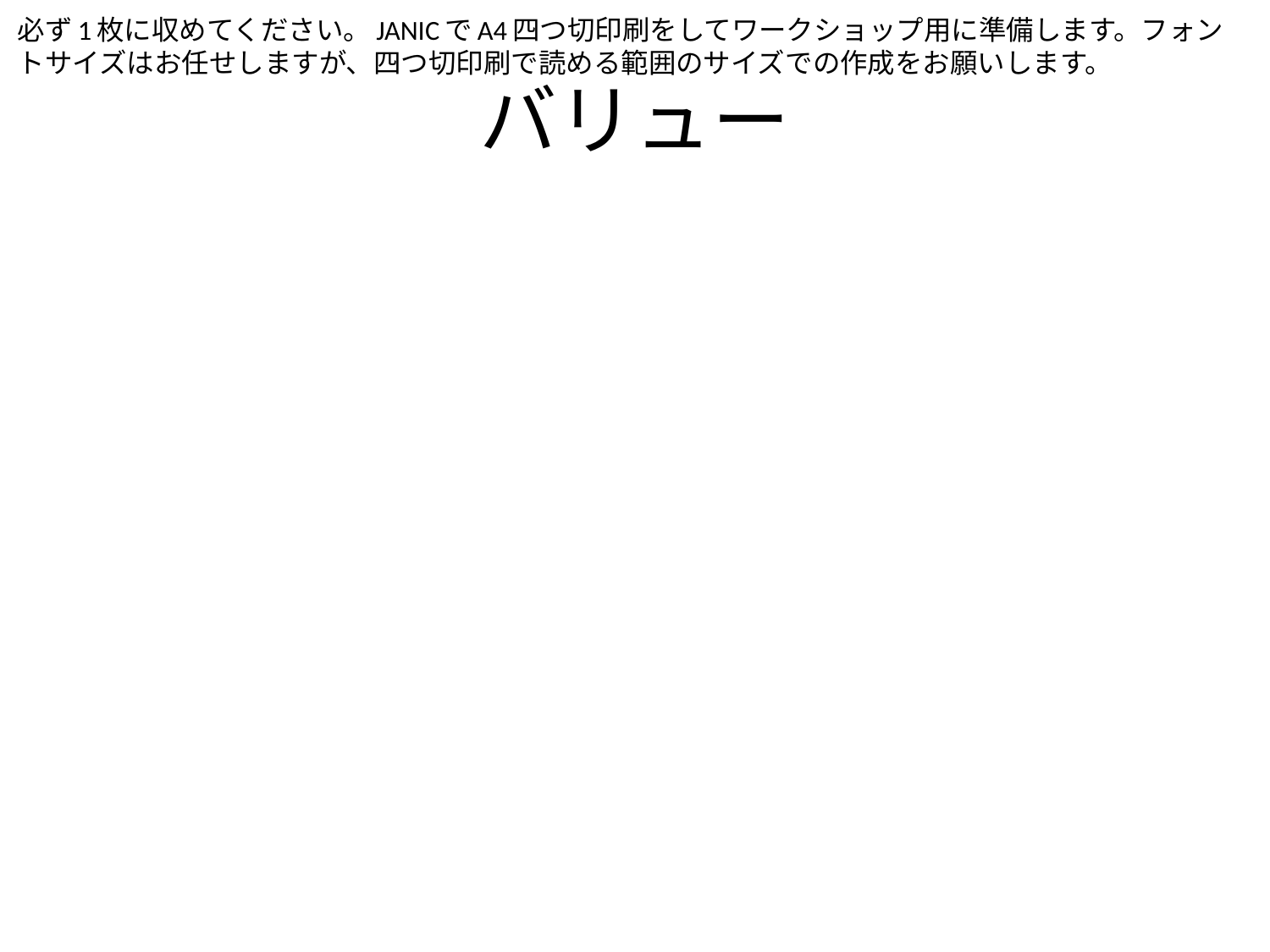

必ず1枚に収めてください。JANICでA4四つ切印刷をしてワークショップ用に準備します。フォントサイズはお任せしますが、四つ切印刷で読める範囲のサイズでの作成をお願いします。
# バリュー